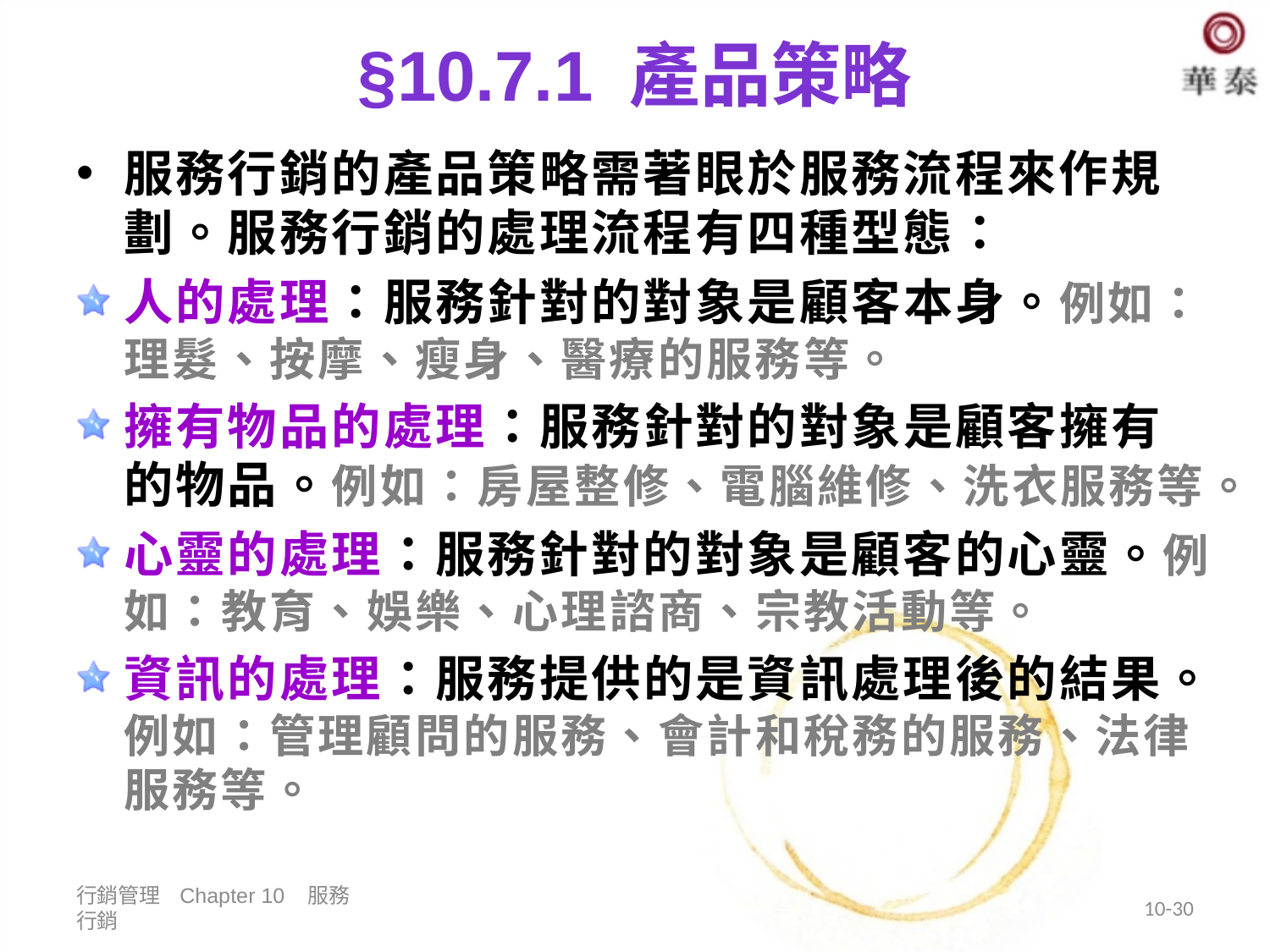

# §10.7.1 產品策略
服務行銷的產品策略需著眼於服務流程來作規劃。服務行銷的處理流程有四種型態：
人的處理：服務針對的對象是顧客本身。例如：理髮、按摩、瘦身、醫療的服務等。
擁有物品的處理：服務針對的對象是顧客擁有的物品。例如：房屋整修、電腦維修、洗衣服務等。
心靈的處理：服務針對的對象是顧客的心靈。例如：教育、娛樂、心理諮商、宗教活動等。
資訊的處理：服務提供的是資訊處理後的結果。例如：管理顧問的服務、會計和稅務的服務、法律服務等。

行銷管理   Chapter 10   服務行銷
10-30